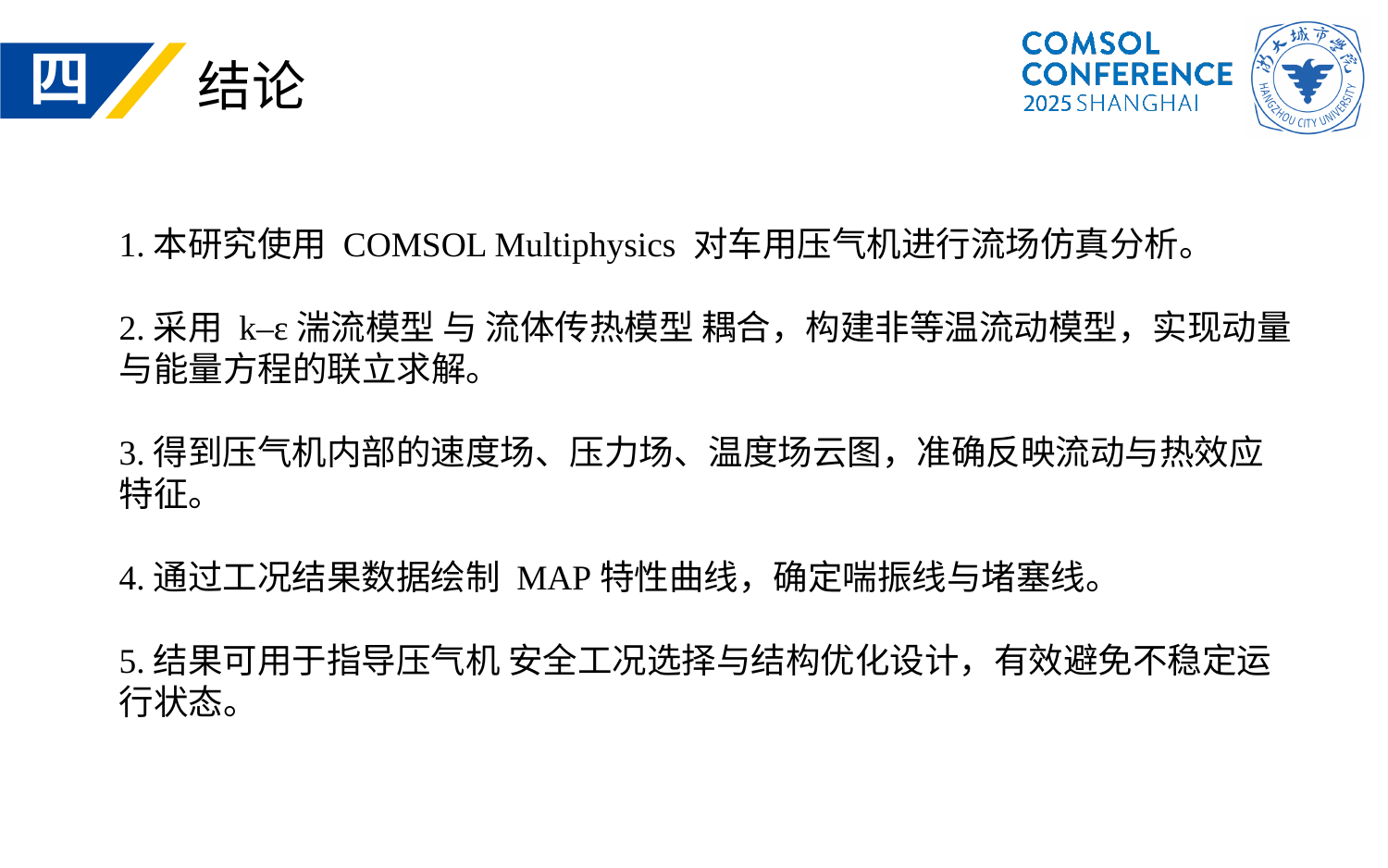

四

结论
1.本研究使用 COMSOL Multiphysics 对车用压气机进行流场仿真分析。

2.采用 k–ε湍流模型 与 流体传热模型 耦合，构建非等温流动模型，实现动量与能量方程的联立求解。

3.得到压气机内部的速度场、压力场、温度场云图，准确反映流动与热效应特征。

4.通过工况结果数据绘制 MAP特性曲线，确定喘振线与堵塞线。

5.结果可用于指导压气机 安全工况选择与结构优化设计，有效避免不稳定运行状态。